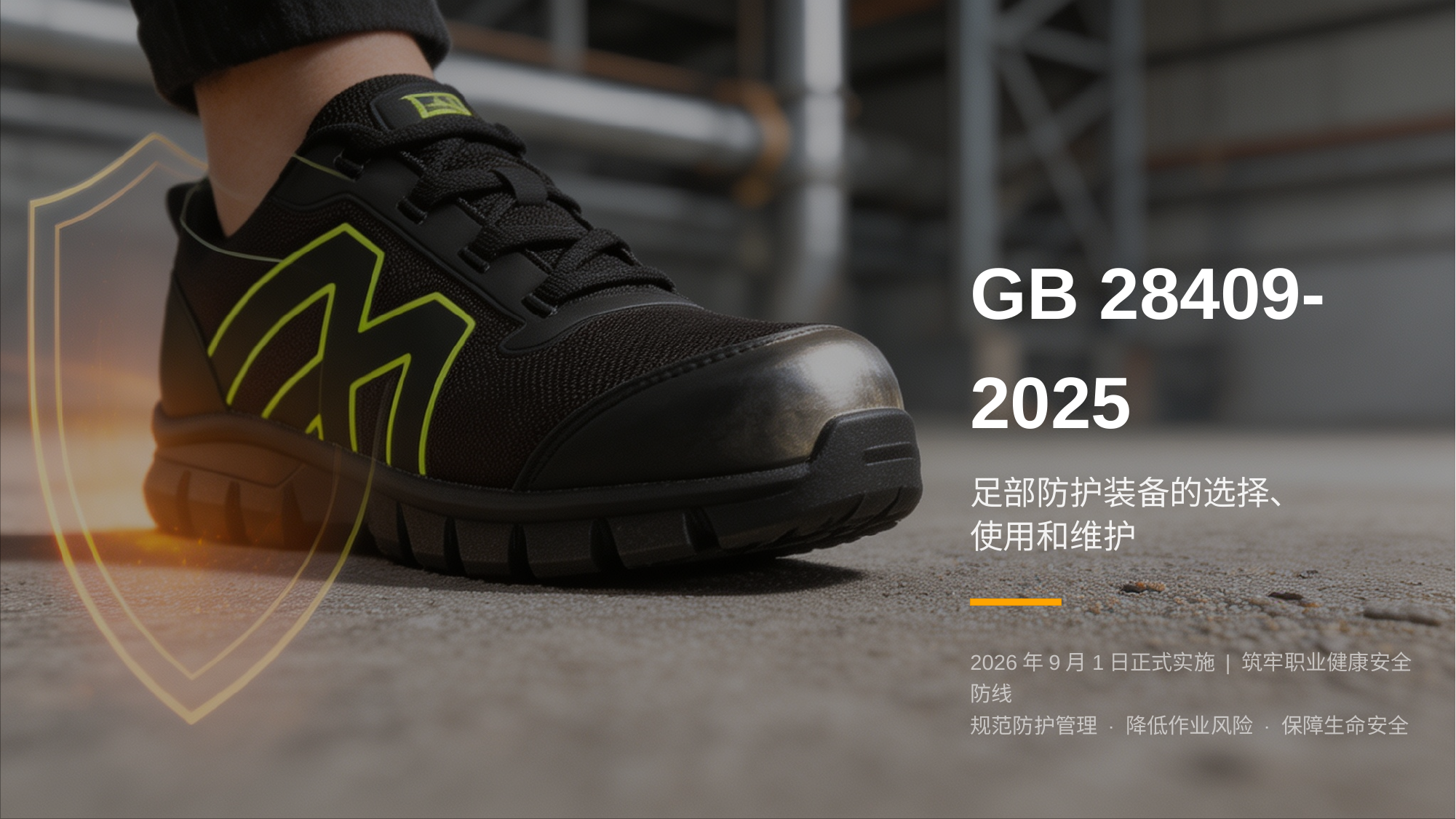

GB 28409-2025
足部防护装备的选择、
使用和维护

2026年9月1日正式实施 | 筑牢职业健康安全防线
规范防护管理 · 降低作业风险 · 保障生命安全